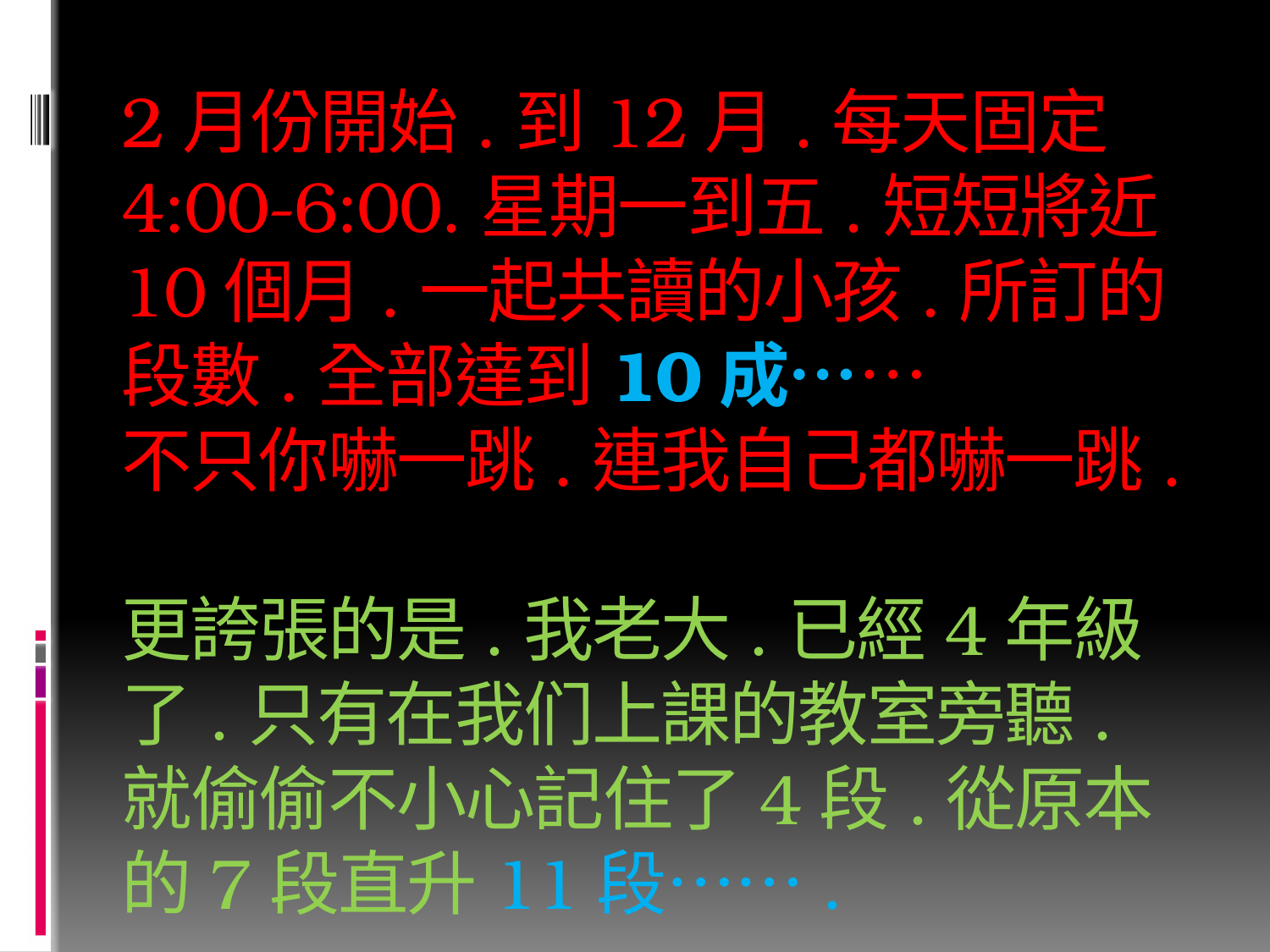

# 2月份開始.到12月.每天固定4:00-6:00.星期一到五.短短將近10個月.一起共讀的小孩.所訂的段數.全部達到10成…… 不只你嚇一跳.連我自己都嚇一跳. 更誇張的是.我老大.已經4年級了.只有在我们上課的教室旁聽.就偷偷不小心記住了4段.從原本的7段直升11段…….